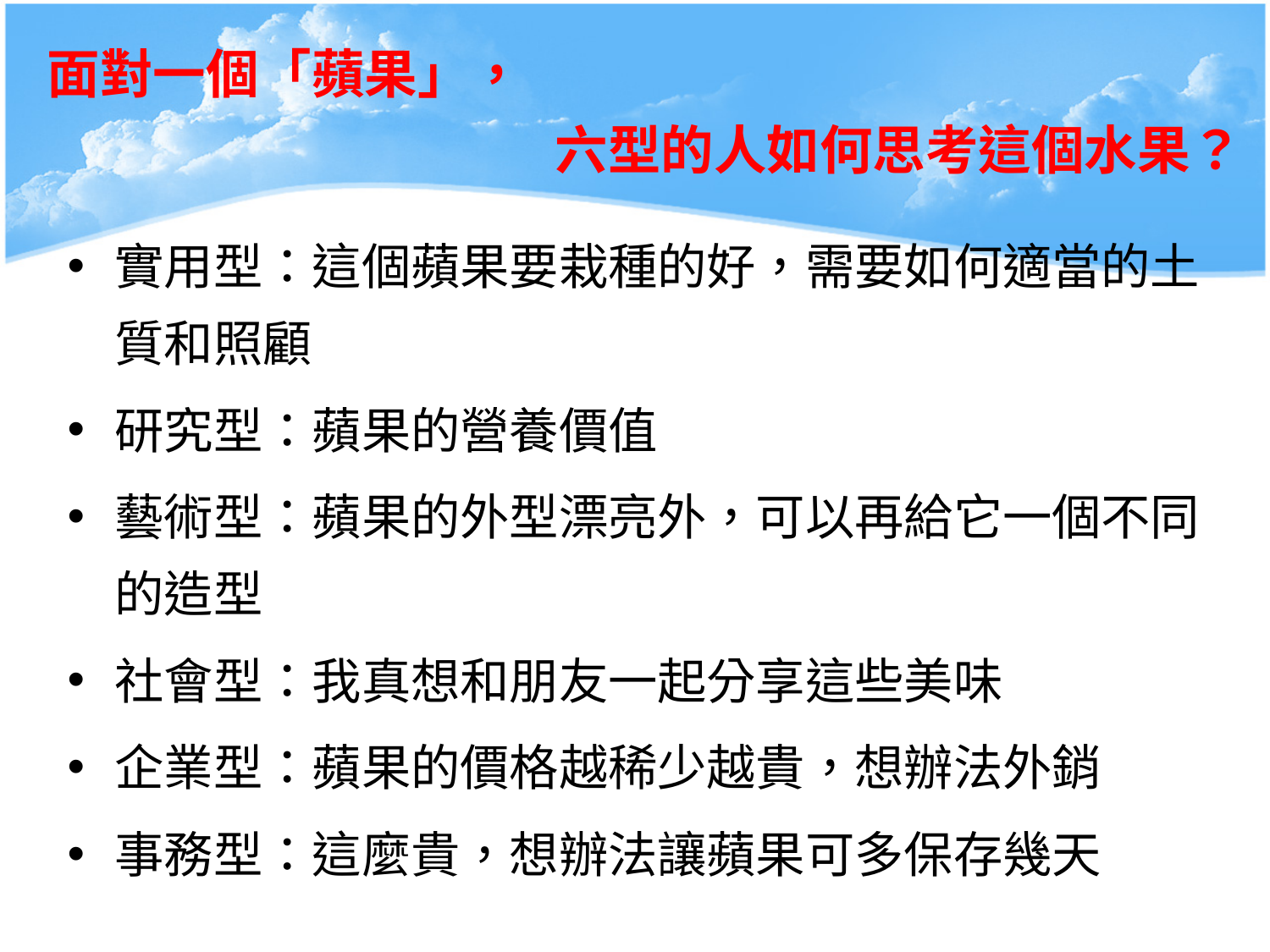

面對一個「蘋果」，
				六型的人如何思考這個水果？
實用型：這個蘋果要栽種的好，需要如何適當的土質和照顧
研究型：蘋果的營養價值
藝術型：蘋果的外型漂亮外，可以再給它一個不同的造型
社會型：我真想和朋友一起分享這些美味
企業型：蘋果的價格越稀少越貴，想辦法外銷
事務型：這麼貴，想辦法讓蘋果可多保存幾天